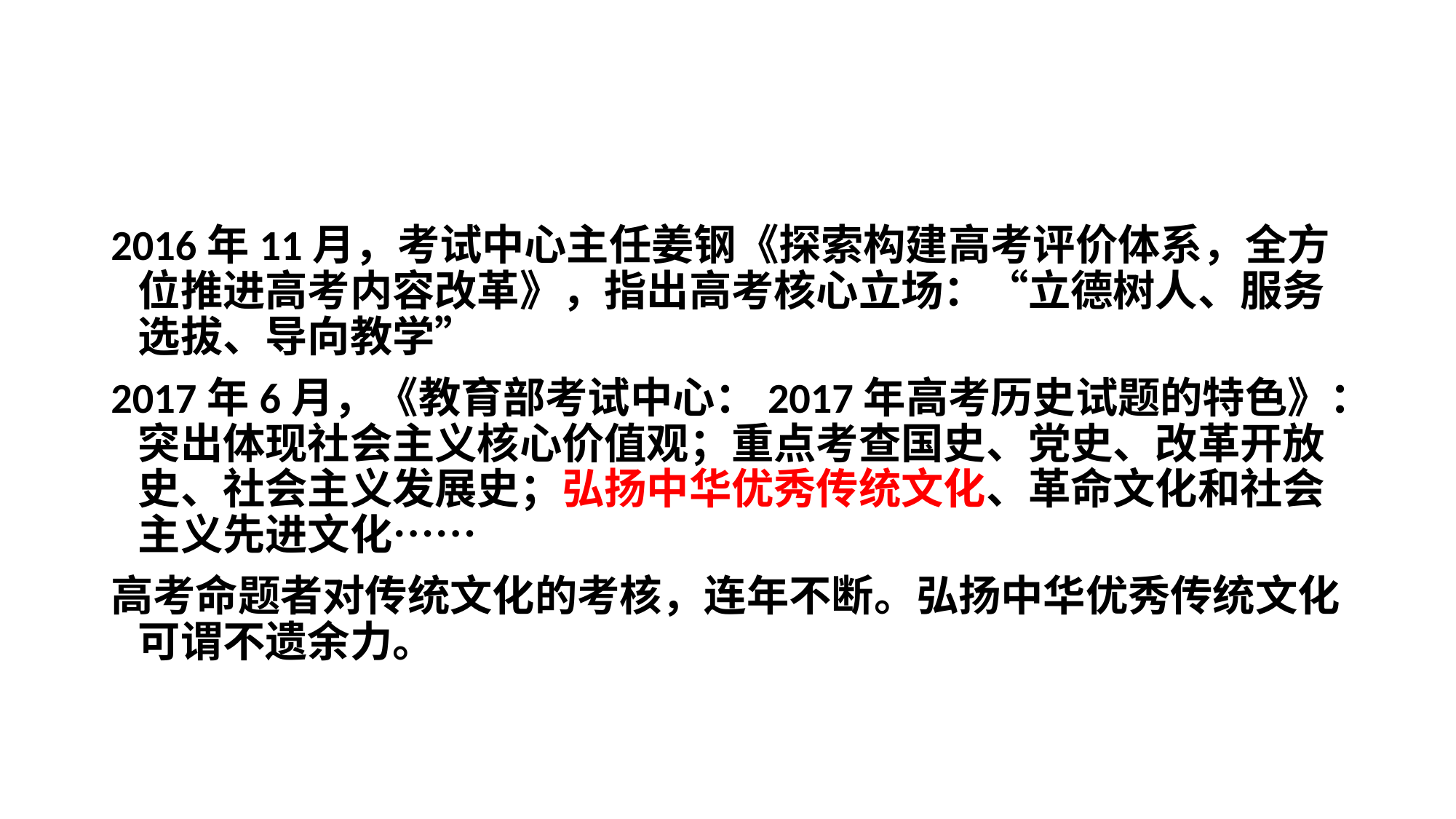

#
2016年11月，考试中心主任姜钢《探索构建高考评价体系，全方位推进高考内容改革》，指出高考核心立场：“立德树人、服务选拔、导向教学”
2017年6月，《教育部考试中心：2017年高考历史试题的特色》：突出体现社会主义核心价值观；重点考查国史、党史、改革开放史、社会主义发展史；弘扬中华优秀传统文化、革命文化和社会主义先进文化……
高考命题者对传统文化的考核，连年不断。弘扬中华优秀传统文化可谓不遗余力。